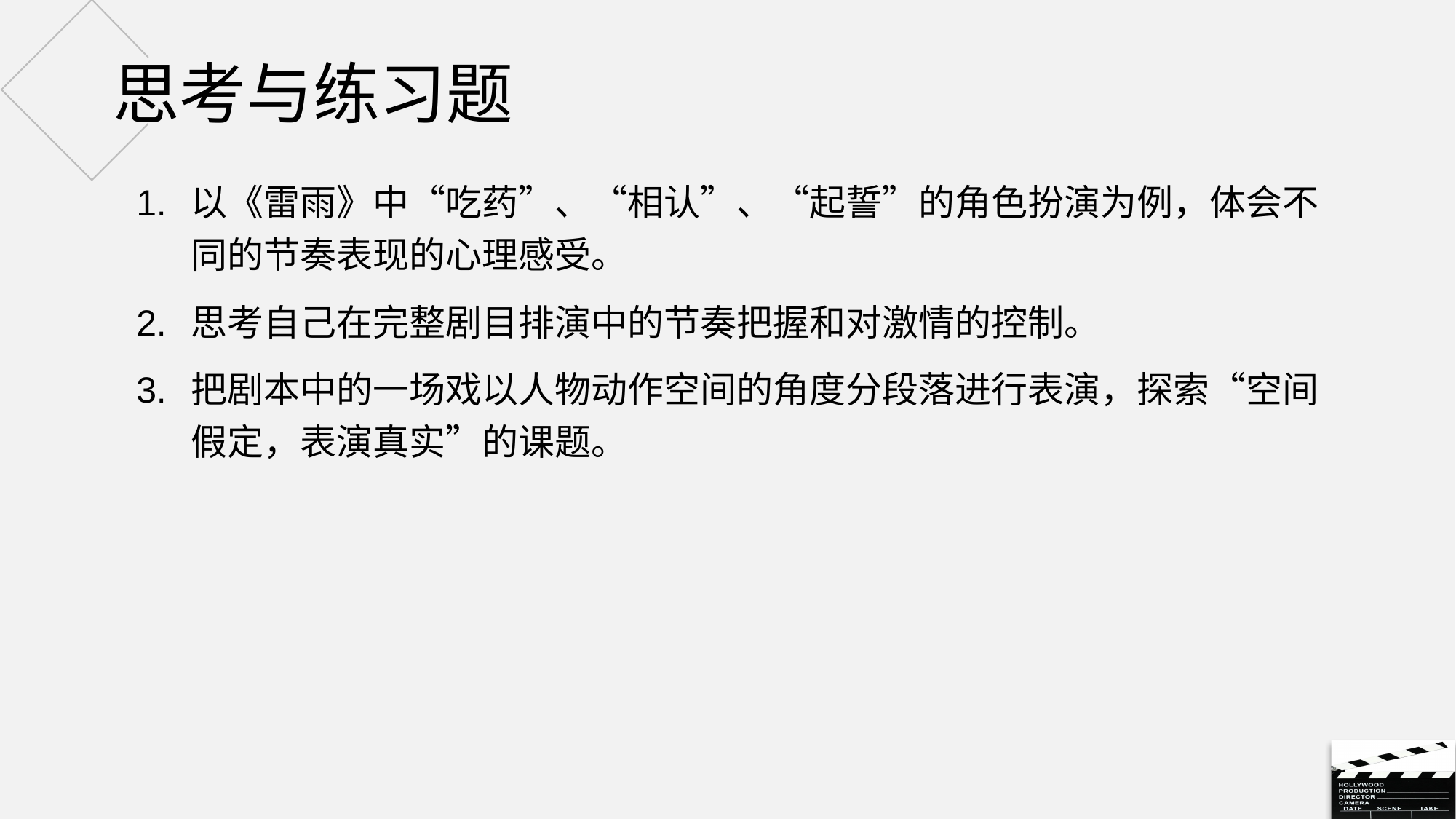

# 思考与练习题
以《雷雨》中“吃药”、“相认”、“起誓”的角色扮演为例，体会不同的节奏表现的心理感受。
思考自己在完整剧目排演中的节奏把握和对激情的控制。
把剧本中的一场戏以人物动作空间的角度分段落进行表演，探索“空间假定，表演真实”的课题。